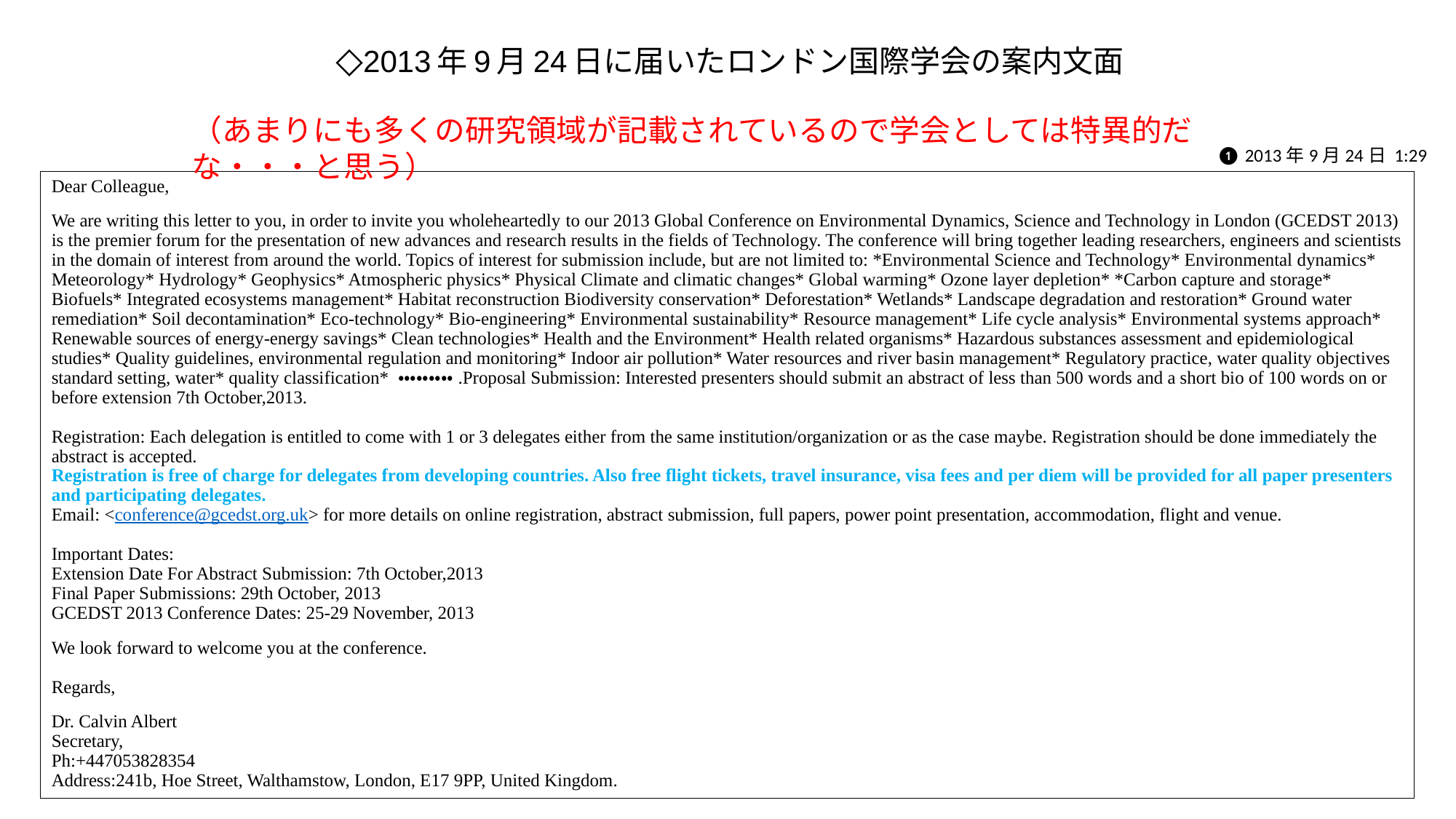

# ◇2013年9月24日に届いたロンドン国際学会の案内文面
（あまりにも多くの研究領域が記載されているので学会としては特異的だな・・・と思う）
❶ 2013年9月24日 1:29
Dear Colleague,
We are writing this letter to you, in order to invite you wholeheartedly to our 2013 Global Conference on Environmental Dynamics, Science and Technology in London (GCEDST 2013) is the premier forum for the presentation of new advances and research results in the fields of Technology. The conference will bring together leading researchers, engineers and scientists in the domain of interest from around the world. Topics of interest for submission include, but are not limited to: *Environmental Science and Technology* Environmental dynamics* Meteorology* Hydrology* Geophysics* Atmospheric physics* Physical Climate and climatic changes* Global warming* Ozone layer depletion* *Carbon capture and storage* Biofuels* Integrated ecosystems management* Habitat reconstruction Biodiversity conservation* Deforestation* Wetlands* Landscape degradation and restoration* Ground water remediation* Soil decontamination* Eco-technology* Bio-engineering* Environmental sustainability* Resource management* Life cycle analysis* Environmental systems approach* Renewable sources of energy-energy savings* Clean technologies* Health and the Environment* Health related organisms* Hazardous substances assessment and epidemiological studies* Quality guidelines, environmental regulation and monitoring* Indoor air pollution* Water resources and river basin management* Regulatory practice, water quality objectives standard setting, water* quality classification* ・・・・・・・・・.Proposal Submission: Interested presenters should submit an abstract of less than 500 words and a short bio of 100 words on or before extension 7th October,2013.
Registration: Each delegation is entitled to come with 1 or 3 delegates either from the same institution/organization or as the case maybe. Registration should be done immediately the abstract is accepted.
Registration is free of charge for delegates from developing countries. Also free flight tickets, travel insurance, visa fees and per diem will be provided for all paper presenters and participating delegates.
Email: <conference@gcedst.org.uk> for more details on online registration, abstract submission, full papers, power point presentation, accommodation, flight and venue.
Important Dates:
Extension Date For Abstract Submission: 7th October,2013
Final Paper Submissions: 29th October, 2013
GCEDST 2013 Conference Dates: 25-29 November, 2013
We look forward to welcome you at the conference.
Regards,
Dr. Calvin Albert
Secretary,
Ph:+447053828354
Address:241b, Hoe Street, Walthamstow, London, E17 9PP, United Kingdom.